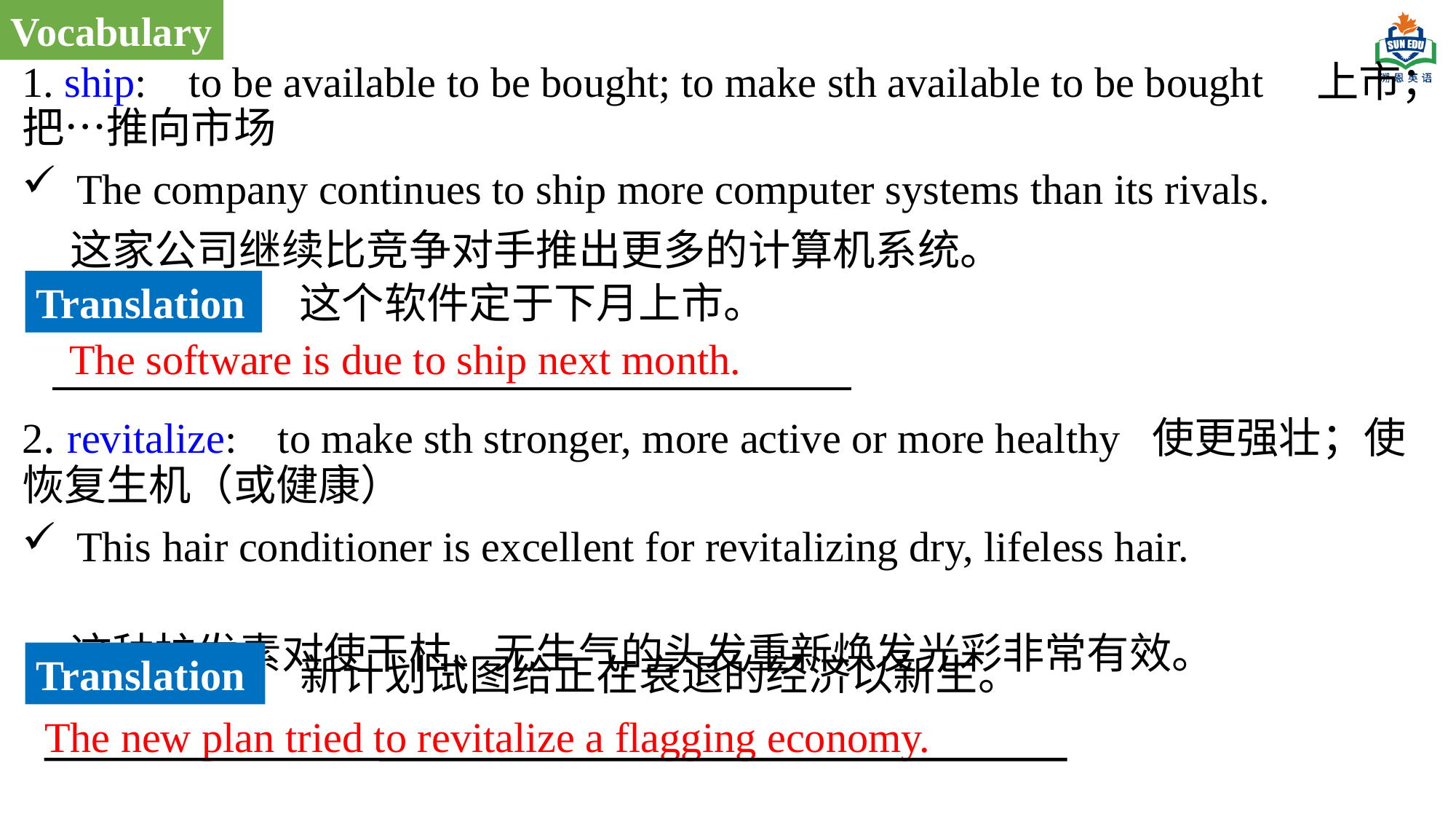

Vocabulary
1. ship:    to be available to be bought; to make sth available to be bought    上市；把…推向市场
The company continues to ship more computer systems than its rivals.
    这家公司继续比竞争对手推出更多的计算机系统。

2. revitalize:    to make sth stronger, more active or more healthy  使更强壮；使恢复生机（或健康）
This hair conditioner is excellent for revitalizing dry, lifeless hair.
    这种护发素对使干枯、无生气的头发重新焕发光彩非常有效。
Translation
这个软件定于下月上市。
The software is due to ship next month.
Translation
新计划试图给正在衰退的经济以新生。
The new plan tried to revitalize a flagging economy.